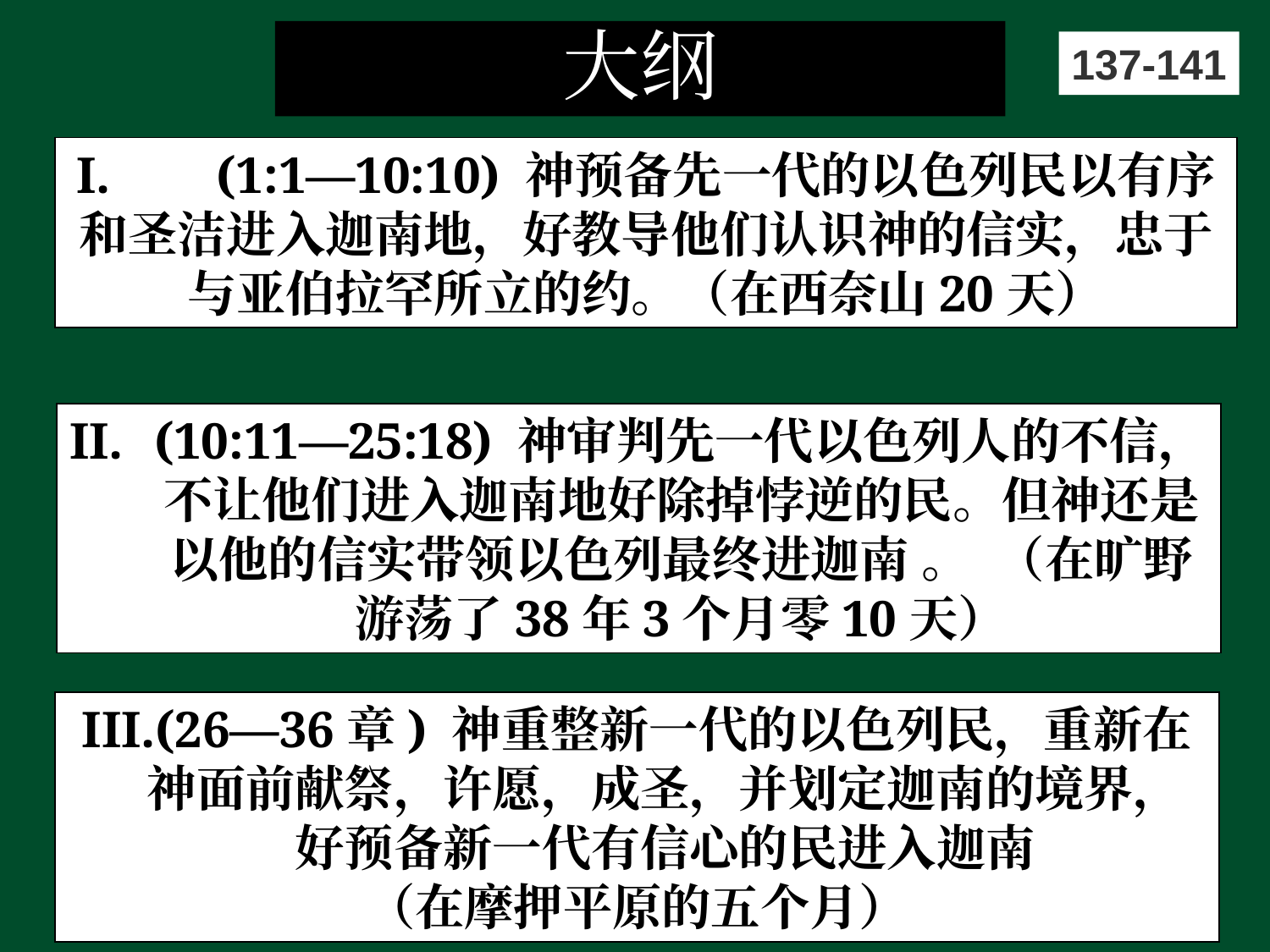

# 大纲
137-141
I.	 (1:1—10:10) 神预备先一代的以色列民以有序和圣洁进入迦南地，好教导他们认识神的信实，忠于与亚伯拉罕所立的约。（在西奈山20天）
(10:11—25:18) 神审判先一代以色列人的不信，不让他们进入迦南地好除掉悖逆的民。但神还是以他的信实带领以色列最终进迦南 。  （在旷野游荡了38年3个月零10天）
(26—36章) 神重整新一代的以色列民，重新在神面前献祭，许愿，成圣，并划定迦南的境界，好预备新一代有信心的民进入迦南
（在摩押平原的五个月）